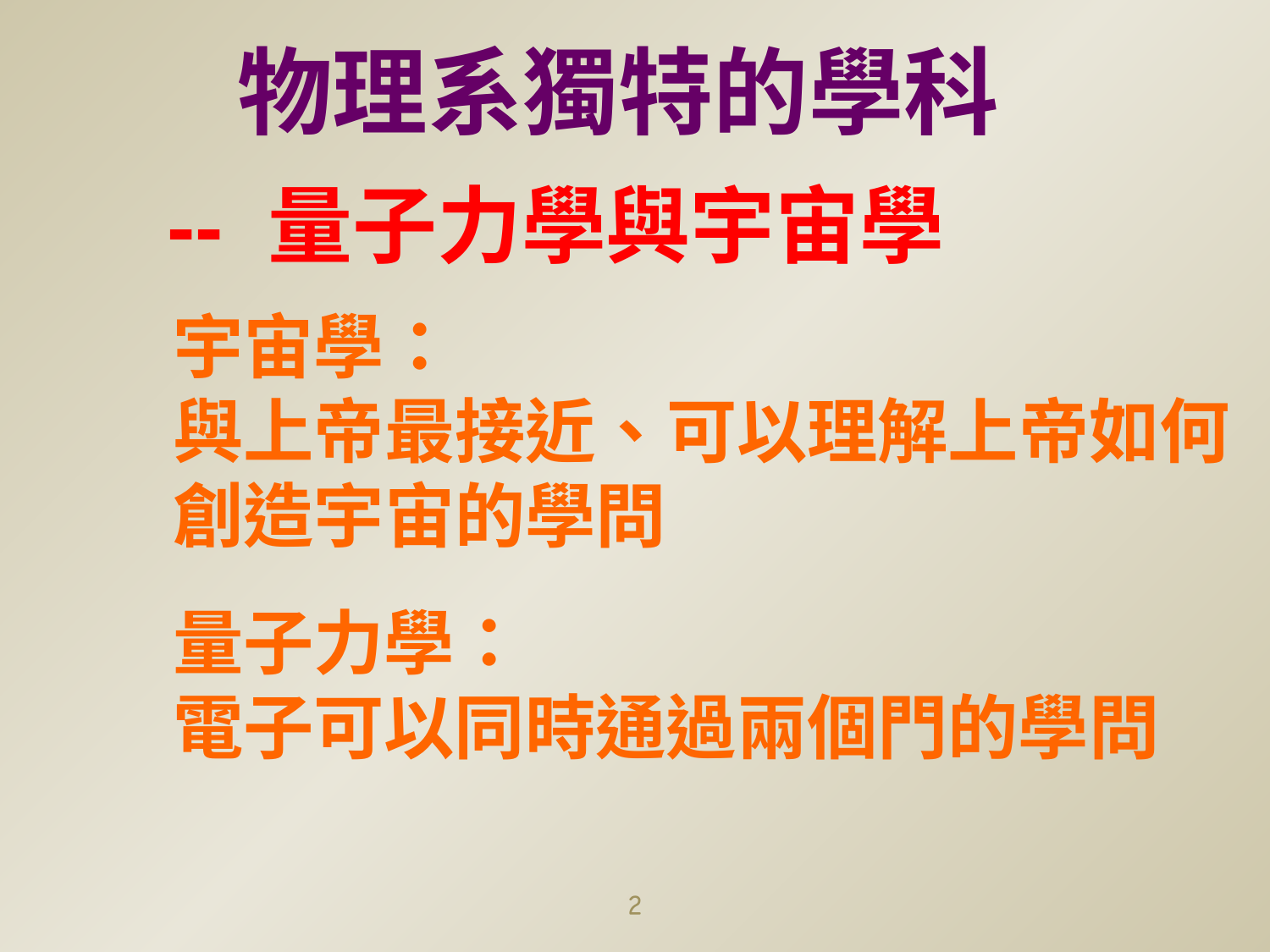

物理系獨特的學科

-- 量子力學與宇宙學
宇宙學：
與上帝最接近、可以理解上帝如何
創造宇宙的學問
量子力學：
電子可以同時通過兩個門的學問
2